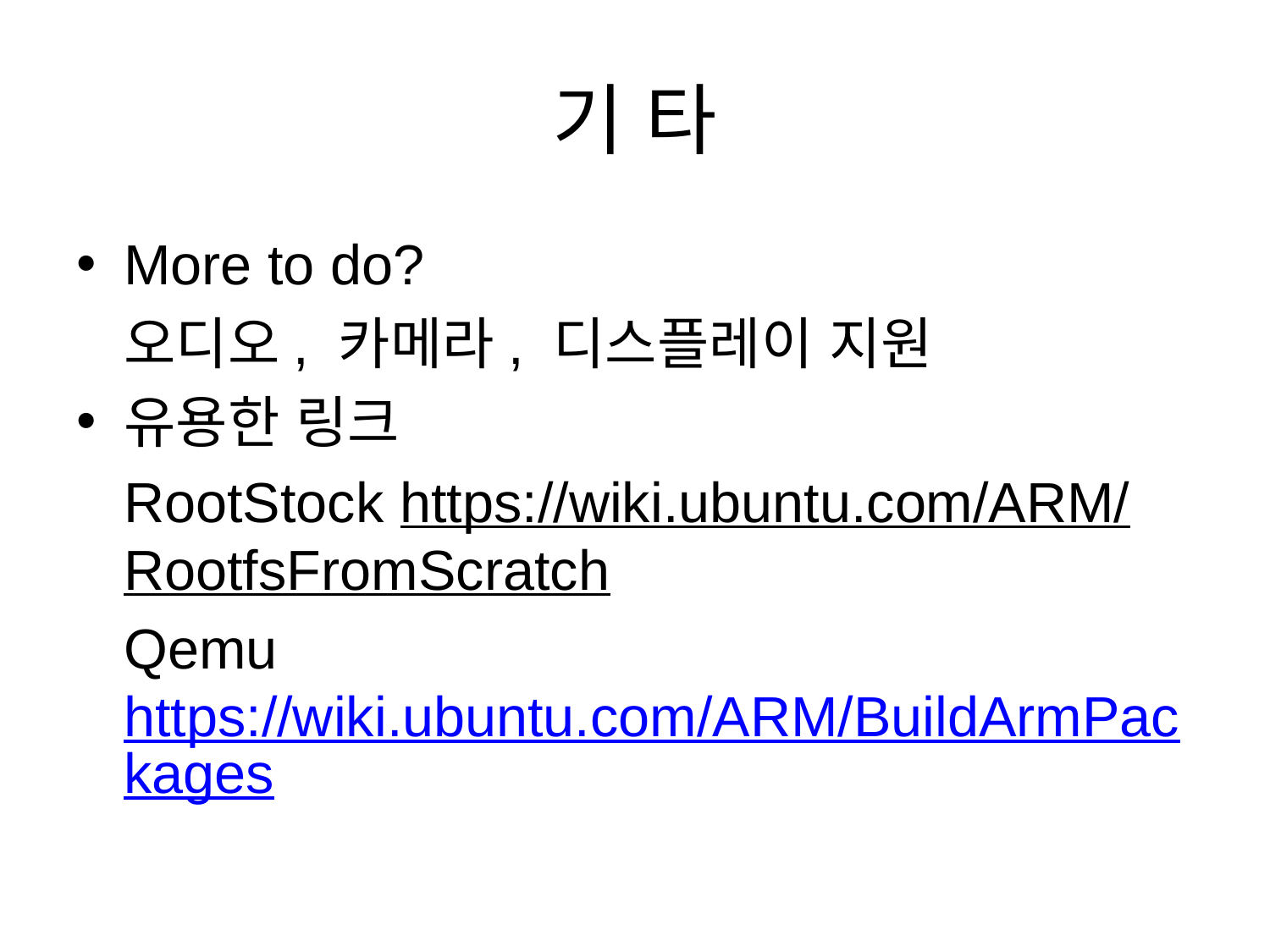

# 기 타
More to do?
	오디오, 카메라, 디스플레이 지원
유용한 링크
	RootStock https://wiki.ubuntu.com/ARM/RootfsFromScratch
	Qemu https://wiki.ubuntu.com/ARM/BuildArmPackages